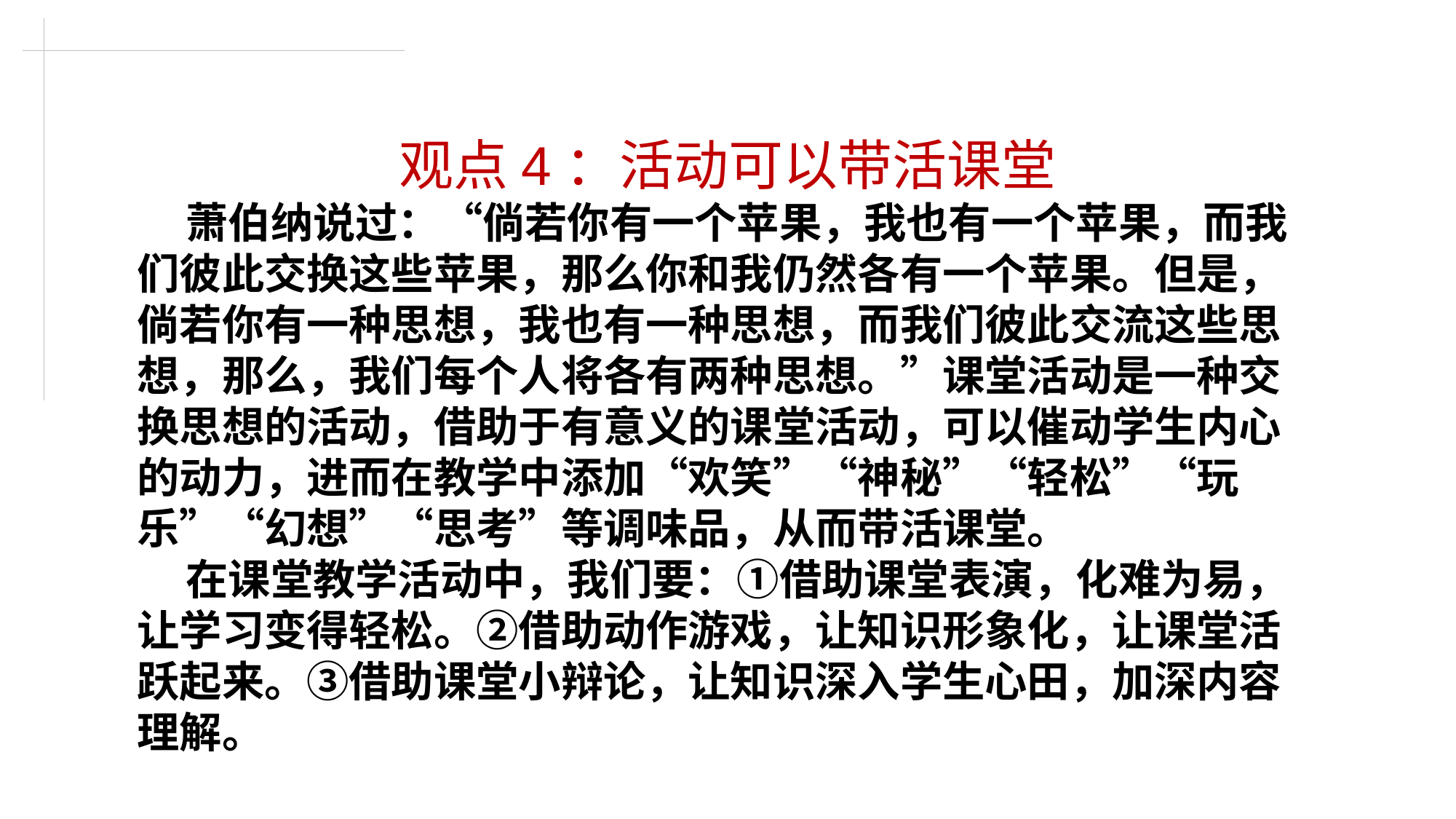

观点4：活动可以带活课堂
    萧伯纳说过：“倘若你有一个苹果，我也有一个苹果，而我们彼此交换这些苹果，那么你和我仍然各有一个苹果。但是，倘若你有一种思想，我也有一种思想，而我们彼此交流这些思想，那么，我们每个人将各有两种思想。”课堂活动是一种交换思想的活动，借助于有意义的课堂活动，可以催动学生内心的动力，进而在教学中添加“欢笑”“神秘”“轻松”“玩乐”“幻想”“思考”等调味品，从而带活课堂。
    在课堂教学活动中，我们要：①借助课堂表演，化难为易，让学习变得轻松。②借助动作游戏，让知识形象化，让课堂活跃起来。③借助课堂小辩论，让知识深入学生心田，加深内容理解。